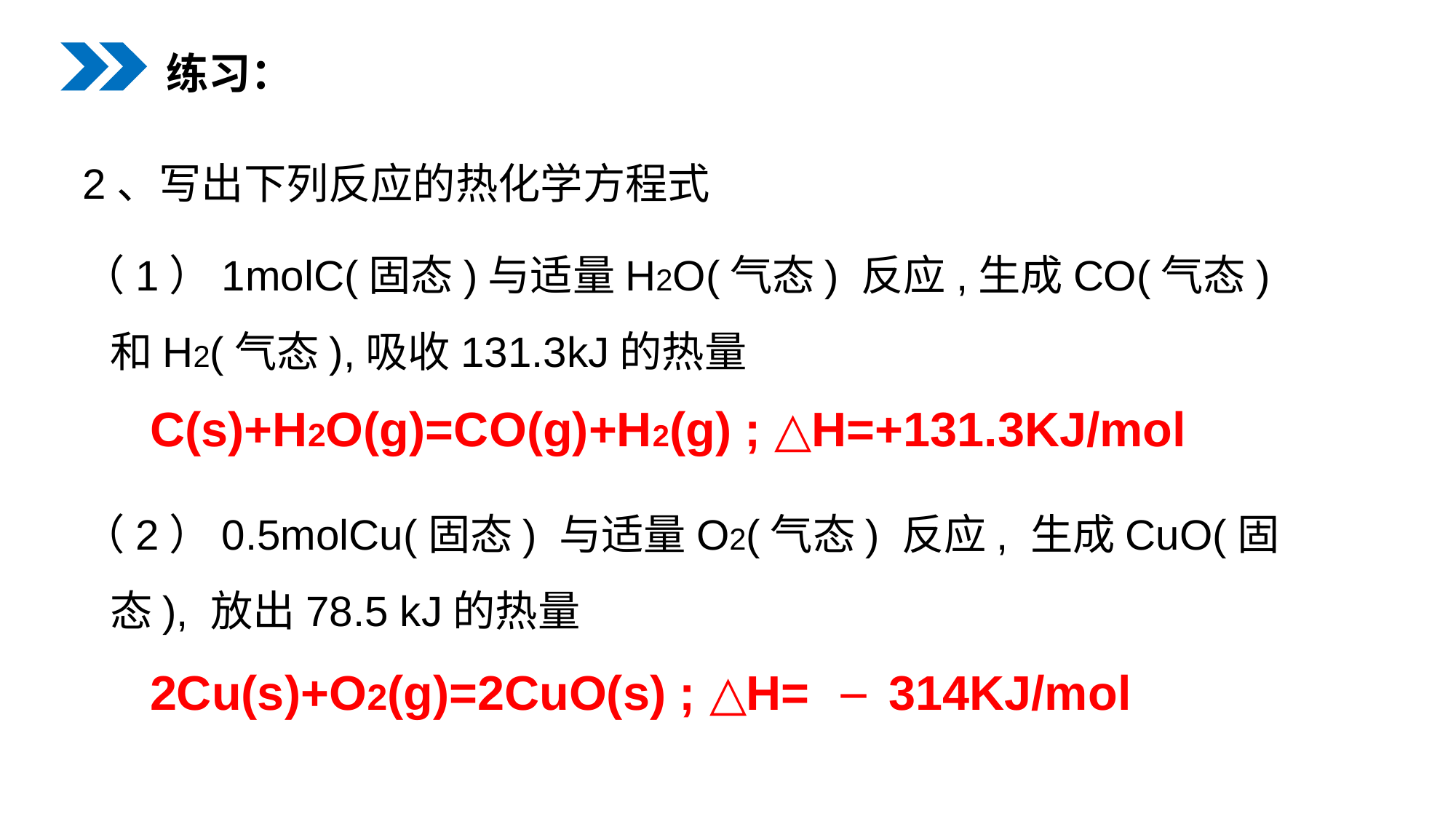

练习：
2、写出下列反应的热化学方程式
（1）1molC(固态)与适量H2O(气态) 反应,生成CO(气态)和H2(气态),吸收131.3kJ的热量

（2）0.5molCu(固态) 与适量O2(气态) 反应, 生成CuO(固态), 放出78.5 kJ的热量

C(s)+H2O(g)=CO(g)+H2(g) ; △H=+131.3KJ/mol
2Cu(s)+O2(g)=2CuO(s) ; △H= － 314KJ/mol